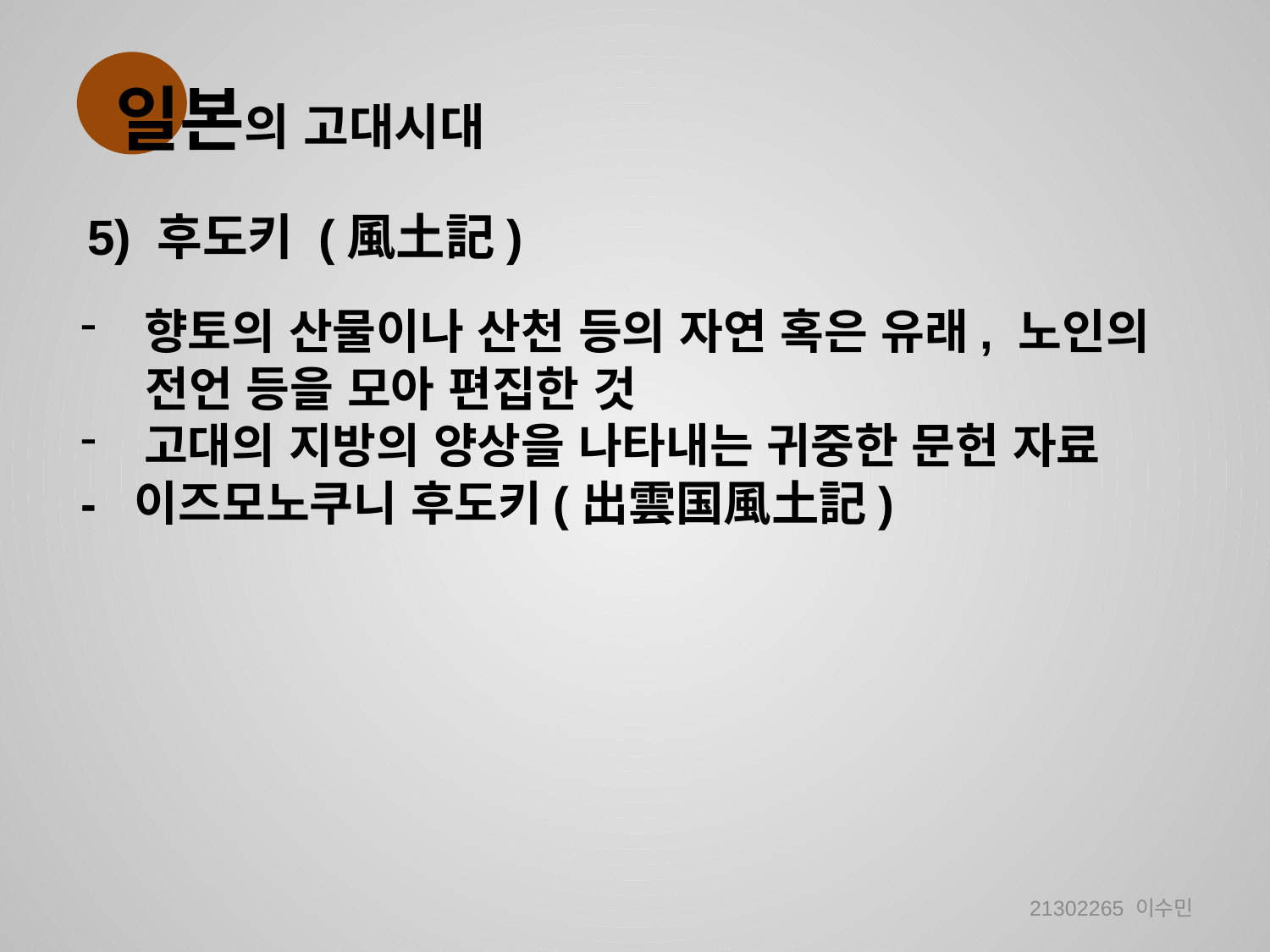

일본의 고대시대
5) 후도키 (風土記)
향토의 산물이나 산천 등의 자연 혹은 유래, 노인의
    전언 등을 모아 편집한 것
고대의 지방의 양상을 나타내는 귀중한 문헌 자료
-  이즈모노쿠니 후도키(出雲国風土記)
21302265 이수민